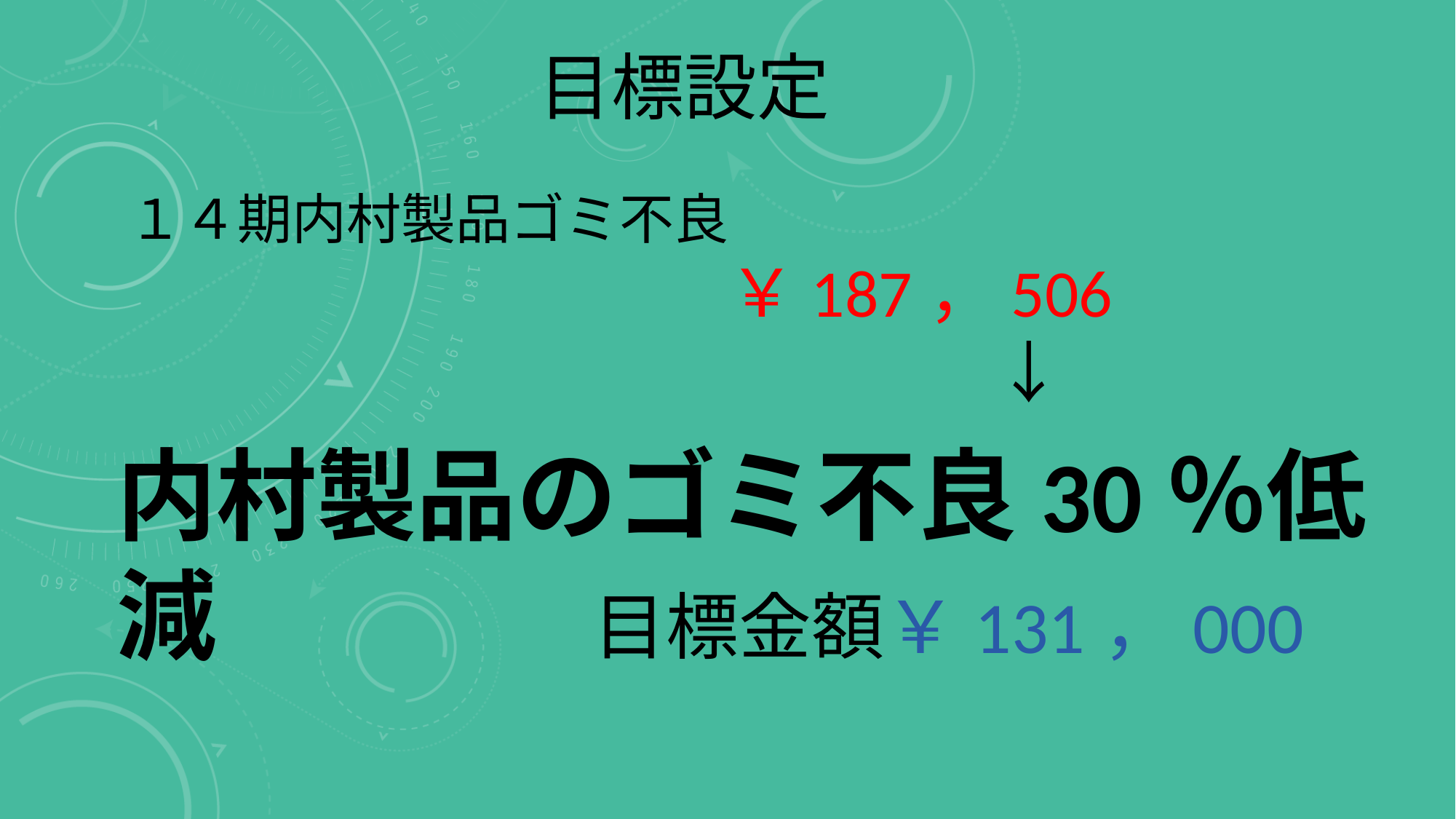

# 目標設定
１４期内村製品ゴミ不良
　　　　　　　　　　　￥187，506
　　　　　　　　　　　　　↓

内村製品のゴミ不良30％低減
　　　　　　　　　目標金額￥131，000